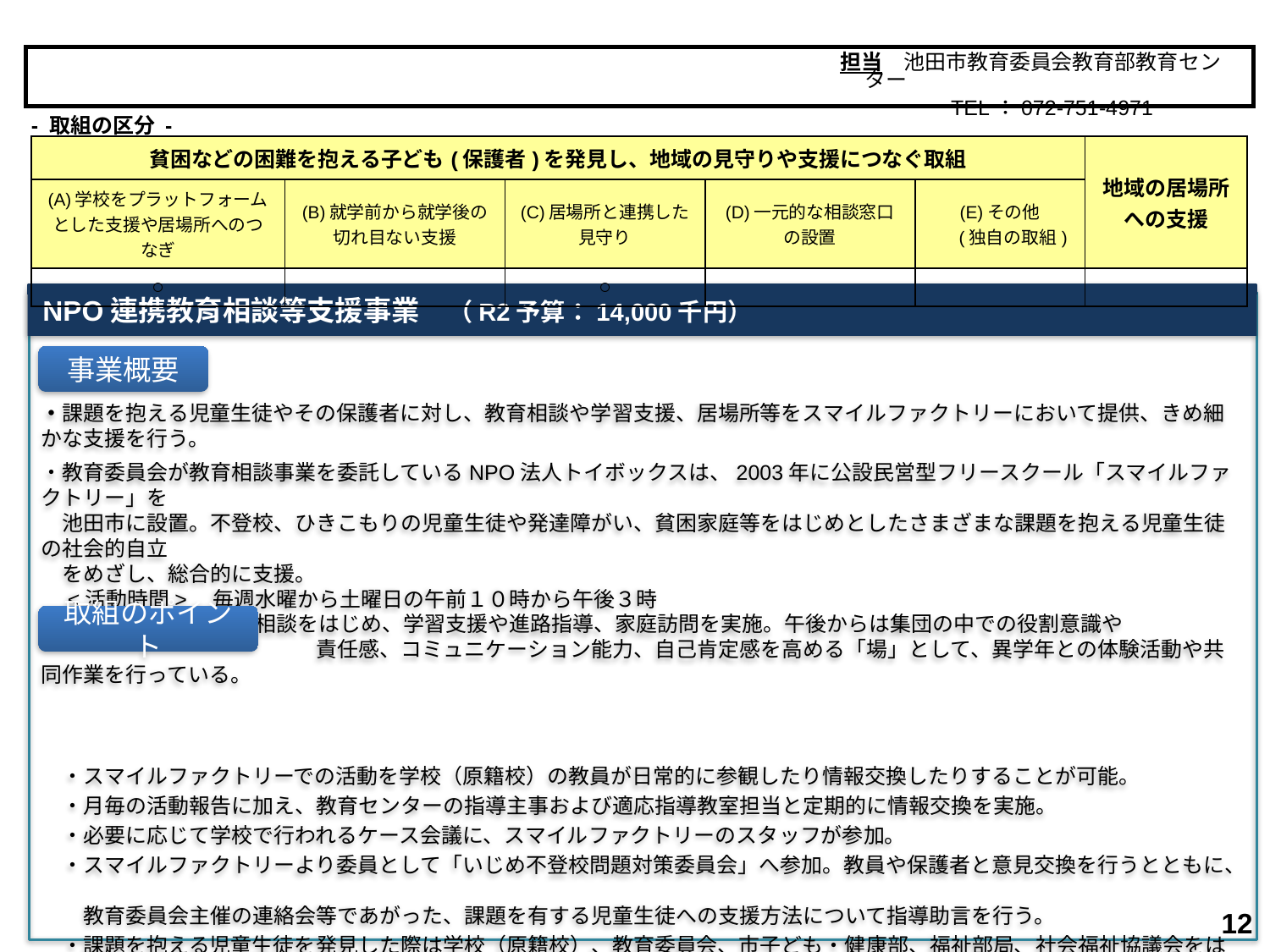

担当　池田市教育委員会教育部教育センター
　　　　　TEL：072-751-4971

池田市
- 取組の区分 -
| 貧困などの困難を抱える子ども(保護者)を発見し、地域の見守りや支援につなぐ取組 |  |  |  |  | 地域の居場所 への支援 |
| --- | --- | --- | --- | --- | --- |
| (A)学校をプラットフォームとした支援や居場所へのつなぎ | (B)就学前から就学後の 切れ目ない支援 | (C)居場所と連携した 見守り | (D)一元的な相談窓口 の設置 | (E)その他 　 (独自の取組) |  |
| ○ |  | ○ |  |  |  |
NPO連携教育相談等支援事業　（R2予算：14,000千円）

・課題を抱える児童生徒やその保護者に対し、教育相談や学習支援、居場所等をスマイルファクトリーにおいて提供、きめ細かな支援を行う。

・教育委員会が教育相談事業を委託しているNPO法人トイボックスは、2003年に公設民営型フリースクール「スマイルファクトリー」を
　池田市に設置。不登校、ひきこもりの児童生徒や発達障がい、貧困家庭等をはじめとしたさまざまな課題を抱える児童生徒の社会的自立
　をめざし、総合的に支援。
　<活動時間>　毎週水曜から土曜日の午前１０時から午後３時
　<活動内容>　教育相談をはじめ、学習支援や進路指導、家庭訪問を実施。午後からは集団の中での役割意識や
　　　　　　　　　　　　　責任感、コミュニケーション能力、自己肯定感を高める「場」として、異学年との体験活動や共同作業を行っている。

　・スマイルファクトリーでの活動を学校（原籍校）の教員が日常的に参観したり情報交換したりすることが可能。

　・月毎の活動報告に加え、教育センターの指導主事および適応指導教室担当と定期的に情報交換を実施。

　・必要に応じて学校で行われるケース会議に、スマイルファクトリーのスタッフが参加。

　・スマイルファクトリーより委員として「いじめ不登校問題対策委員会」へ参加。教員や保護者と意見交換を行うとともに、
　　教育委員会主催の連絡会等であがった、課題を有する児童生徒への支援方法について指導助言を行う。

　・課題を抱える児童生徒を発見した際は学校（原籍校）、教育委員会、市子ども・健康部、福祉部局、社会福祉協議会をはじめとした
　　関係機関と情報共有を行い、支援へとつなげている。迅速な支援につなげるため、教育委員会としては各課・機関と電話や訪問、
　　連絡会、担当者会等さまざまな場で日常的にやりとりを行い、関係構築及び各機関の支援内容の把握に努めている。

　・スマイルファクトリーが活動する旧伏尾台小学校の１階にスマイルカフェを開設。孤食や貧困家庭への支援につなげるとともに、スマイル
　　ファクトリーでの活動を終えた児童生徒の安心できる「居場所」にもなっている。

事業概要
取組のポイント
12